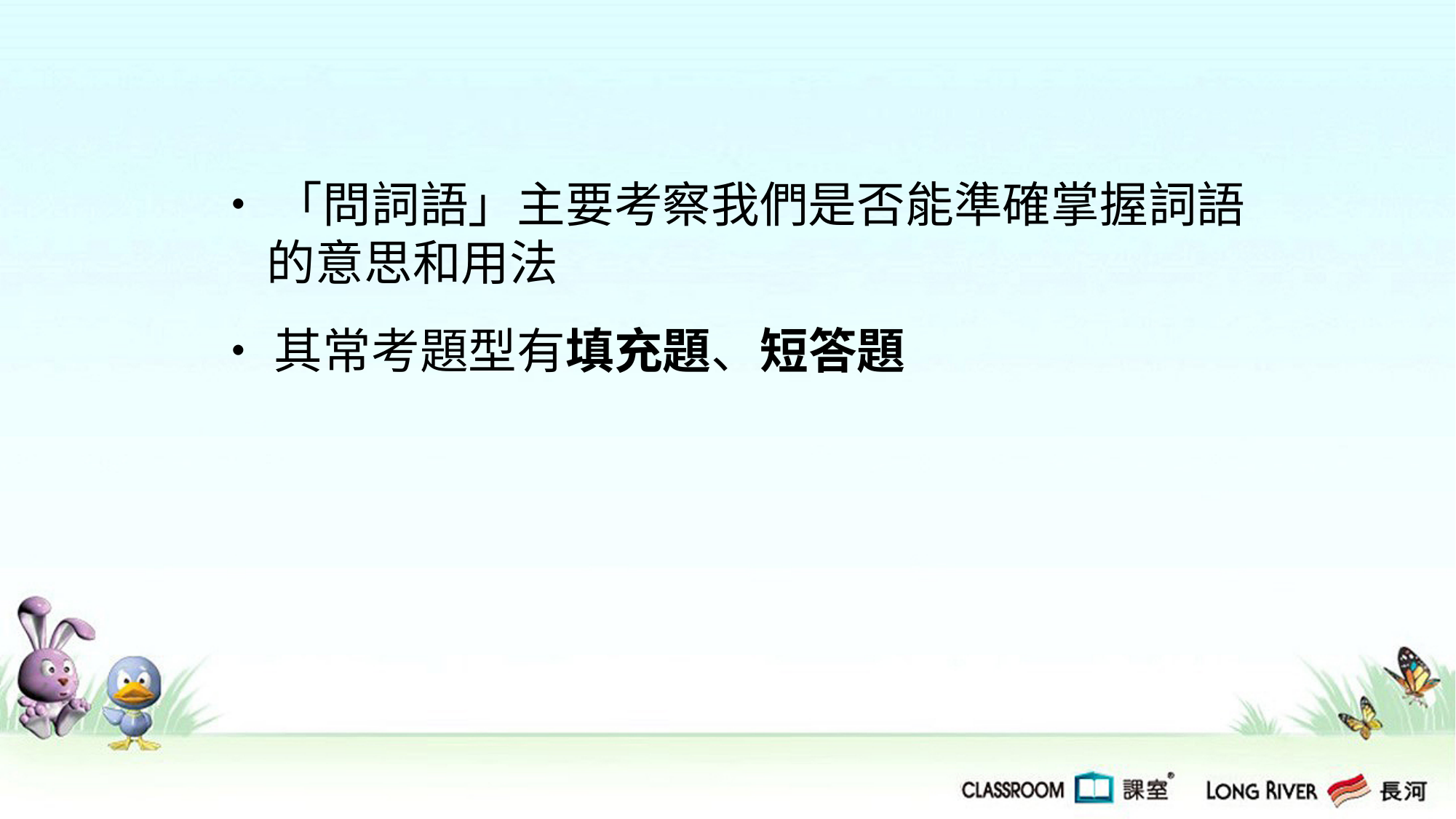

‧「問詞語」主要考察我們是否能準確掌握詞語的意思和用法
‧其常考題型有填充題、短答題